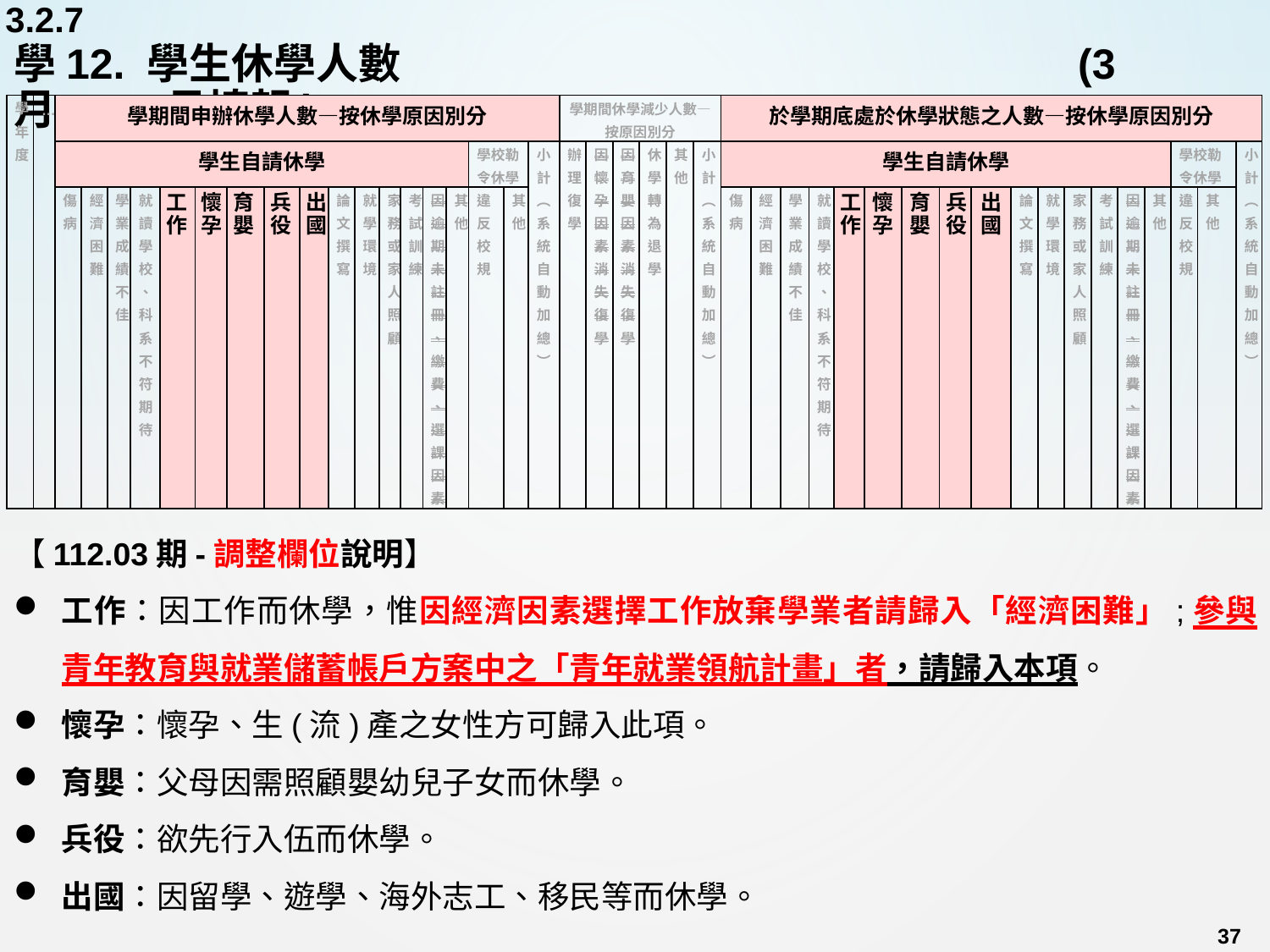

3.2.7
# 學12. 學生休學人數				   	    (3月、10月填報)
| 學年度 | … | 學期間申辦休學人數—按休學原因別分 |  |  |  |  |  |  |  |  |  |  |  |  |  |  |  |  |  | 學期間休學減少人數—按原因別分 |  |  |  |  |  | 於學期底處於休學狀態之人數—按休學原因別分 |  |  |  |  |  |  |  |  |  |  |  |  |  |  |  |  |  |
| --- | --- | --- | --- | --- | --- | --- | --- | --- | --- | --- | --- | --- | --- | --- | --- | --- | --- | --- | --- | --- | --- | --- | --- | --- | --- | --- | --- | --- | --- | --- | --- | --- | --- | --- | --- | --- | --- | --- | --- | --- | --- | --- | --- |
|  |  | 學生自請休學 |  |  |  |  |  |  |  |  |  |  |  |  |  |  | 學校勒令休學 |  | 小計 ︵ 系統自動加總︶ | 辦理復學 | 因懷孕因素消失復學 | 因育嬰因素消失復學 | 休學轉為退學 | 其他 | 小計 ︵ 系統自動加總︶ | 學生自請休學 |  |  |  |  |  |  |  |  |  |  |  |  |  |  | 學校勒令休學 |  | 小計 ︵ 系統自動加總︶ |
|  |  | 傷病 | 經濟困難 | 學業成績 不佳 | 就讀學校、科系不符期待 | 工作 | 懷孕 | 育嬰 | 兵役 | 出國 | 論文撰寫 | 就學環境 | 家務或家人照顧 | 考試訓練 | 因逾期未註冊、繳費、選課因素 | 其他 | 違反校規 | 其他 |  |  |  |  |  |  |  | 傷病 | 經濟困難 | 學業成績不佳 | 就讀學校、科系不符期待 | 工作 | 懷孕 | 育嬰 | 兵役 | 出國 | 論文撰寫 | 就學環境 | 家務或家人照顧 | 考試訓練 | 因逾期未註冊、繳費、選課因素 | 其他 | 違反校規 | 其他 |  |
【112.03期-調整欄位說明】
工作：因工作而休學，惟因經濟因素選擇工作放棄學業者請歸入「經濟困難」;參與青年教育與就業儲蓄帳戶方案中之「青年就業領航計畫」者，請歸入本項。
懷孕：懷孕、生(流)產之女性方可歸入此項。
育嬰：父母因需照顧嬰幼兒子女而休學。
兵役：欲先行入伍而休學。
出國：因留學、遊學、海外志工、移民等而休學。